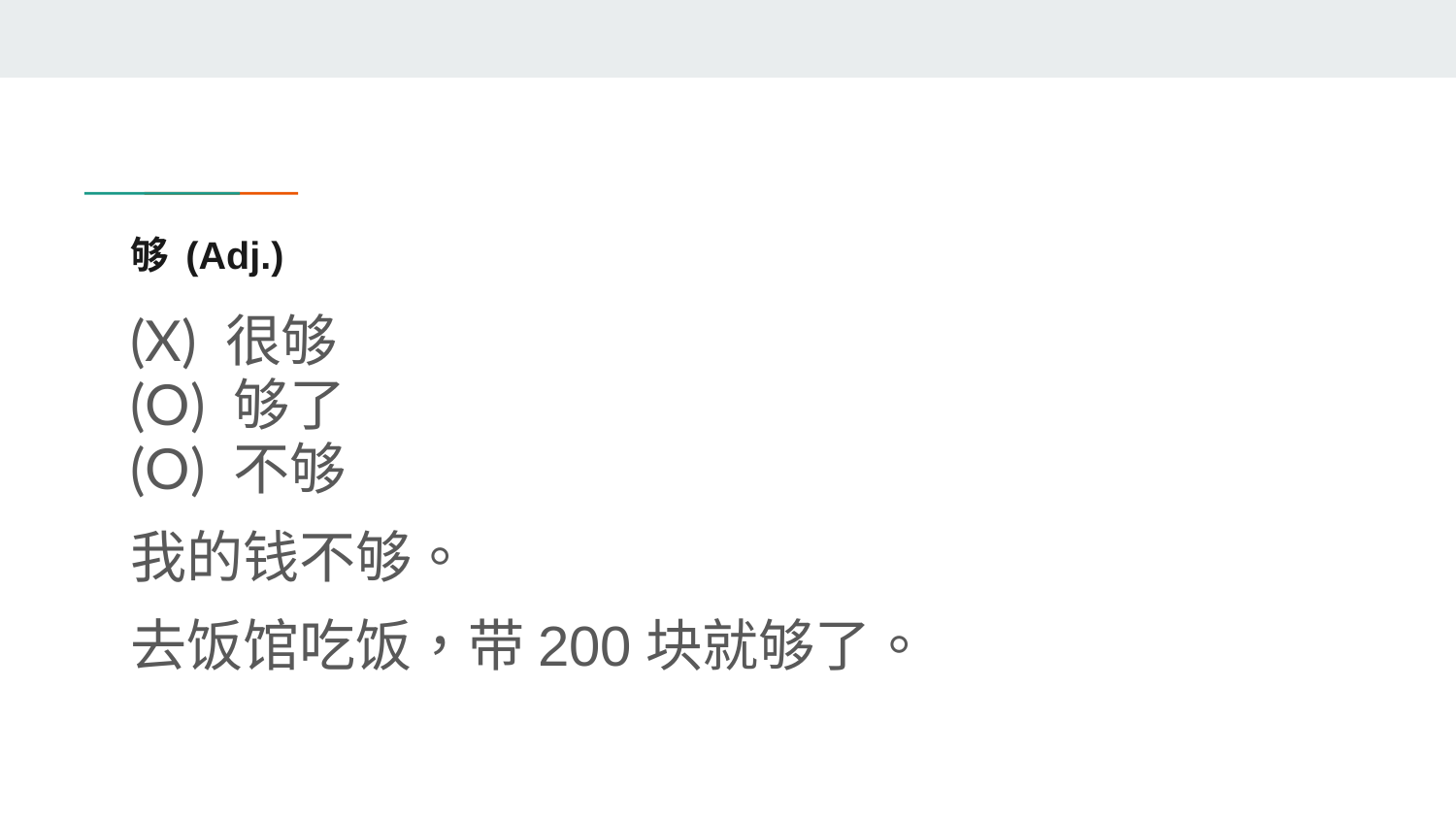

# 够 (Adj.)
(X) 很够
(O) 够了
(O) 不够
我的钱不够。
去饭馆吃饭，带200块就够了。